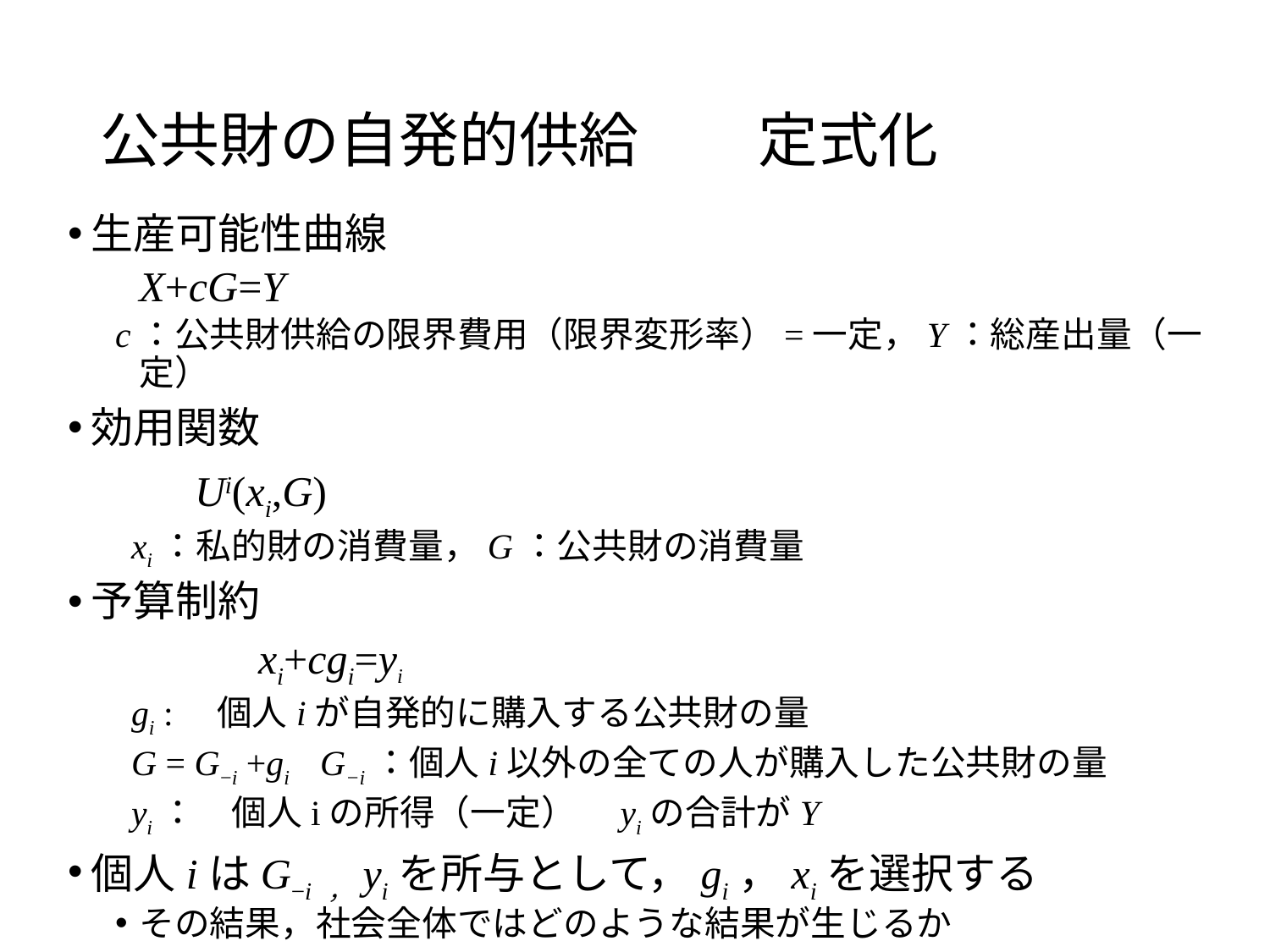

# 公共財の自発的供給　　定式化
生産可能性曲線
	X+cG=Y
c：公共財供給の限界費用（限界変形率）=一定，Y：総産出量（一定）
効用関数
	Ui(xi,G)
xi：私的財の消費量，G：公共財の消費量
予算制約
	xi+cgi=yi
gi :　個人iが自発的に購入する公共財の量
G = G−i +gi      G−i：個人i以外の全ての人が購入した公共財の量
yi：　個人iの所得（一定）　yiの合計がY
個人iはG−i ，yiを所与として，gi，xiを選択する
その結果，社会全体ではどのような結果が生じるか